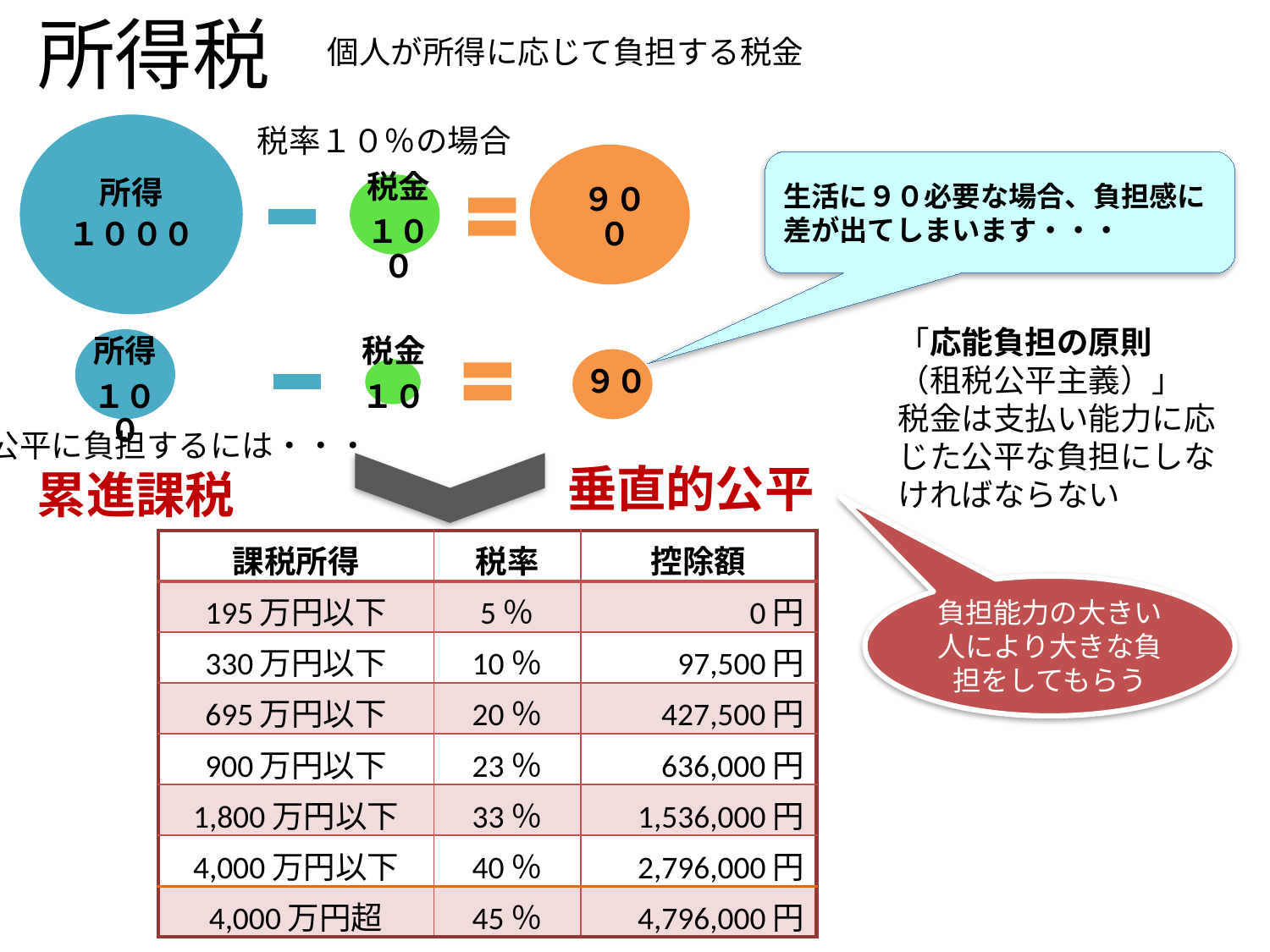

所得税
個人が所得に応じて負担する税金

所得
１０００

税金
１００

９００
税率１０％の場合
生活に９０必要な場合、負担感に差が出てしまいます・・・
「応能負担の原則
（租税公平主義）」
税金は支払い能力に応じた公平な負担にしなければならない
所得
１００

税金
１０

９０

公平に負担するには・・・
　累進課税
垂直的公平
| 課税所得 | 税率 | 控除額 |
| --- | --- | --- |
| 195万円以下 | 5％ | 0円 |
| 330万円以下 | 10％ | 97,500円 |
| 695万円以下 | 20％ | 427,500円 |
| 900万円以下 | 23％ | 636,000円 |
| 1,800万円以下 | 33％ | 1,536,000円 |
| 4,000万円以下 | 40％ | 2,796,000円 |
| 4,000万円超 | 45％ | 4,796,000円 |
負担能力の大きい人により大きな負担をしてもらう